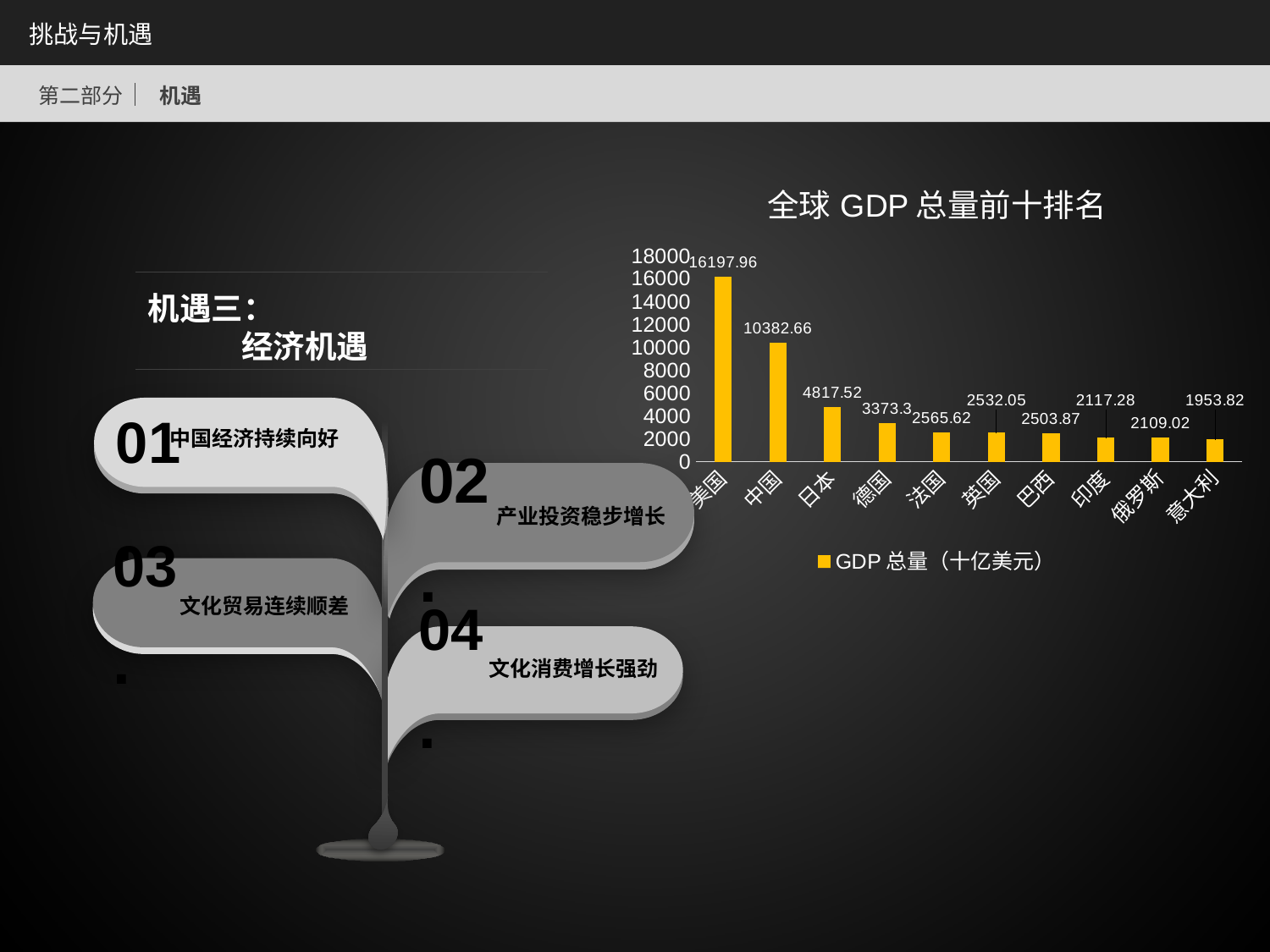

挑战与机遇

第二部分
机遇

### Chart: 全球GDP总量前十排名

| Category | GDP总量（十亿美元） |
|---|---|
| 美国 | 16197.96 |
| 中国 | 10382.66 |
| 日本 | 4817.52 |
| 德国 | 3373.3 |
| 法国 | 2565.62 |
| 英国 | 2532.05 |
| 巴西 | 2503.87 |
| 印度 | 2117.28 |
| 俄罗斯 | 2109.02 |
| 意大利 | 1953.82 |
机遇三：
经济机遇
01.
02.

03.
04.

中国经济持续向好
产业投资稳步增长
文化贸易连续顺差
文化消费增长强劲